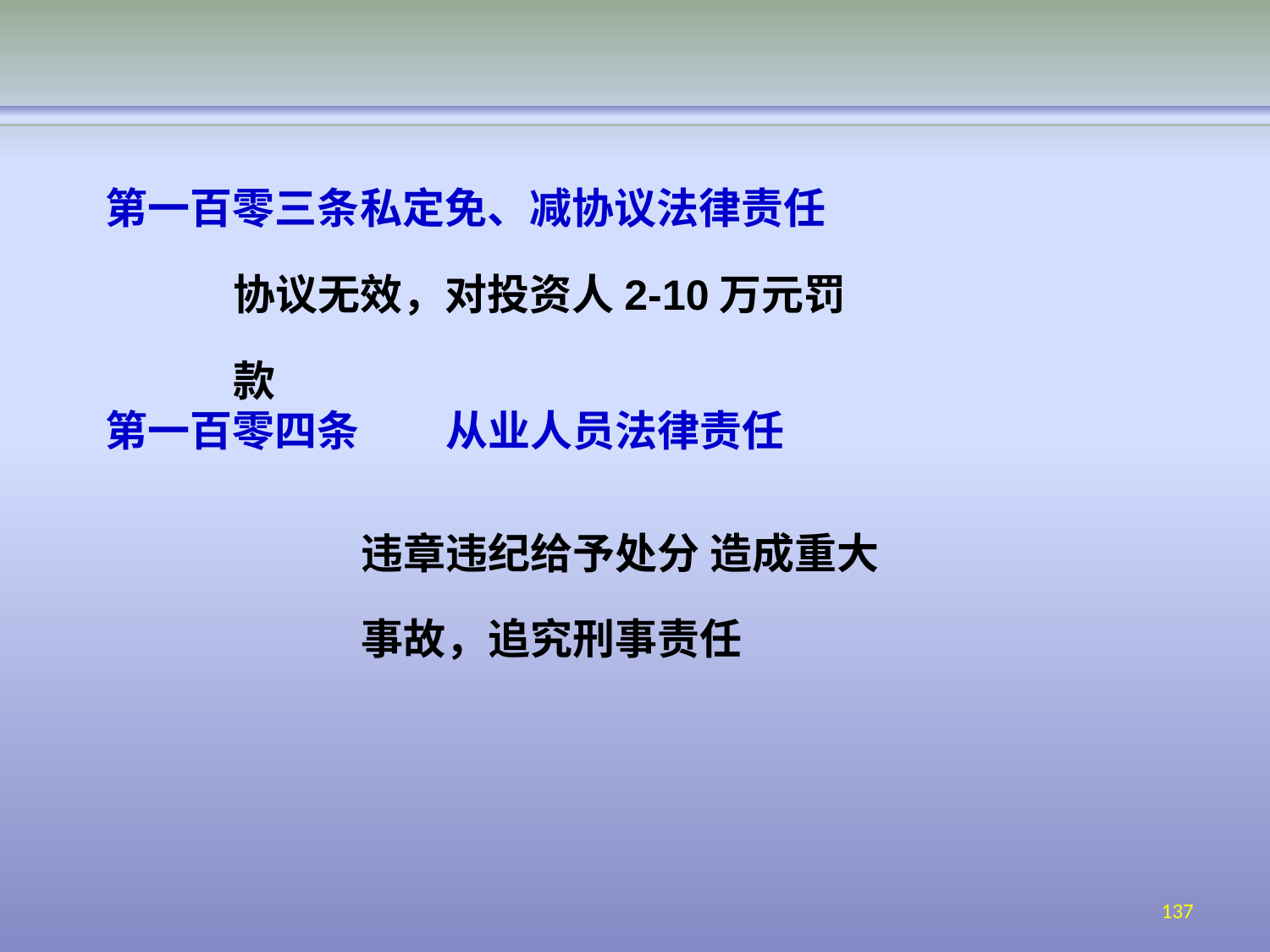

第一百零三条	私定免、减协议法律责任 协议无效，对投资人2-10万元罚款
第一百零四条
从业人员法律责任
违章违纪给予处分 造成重大事故，追究刑事责任
137